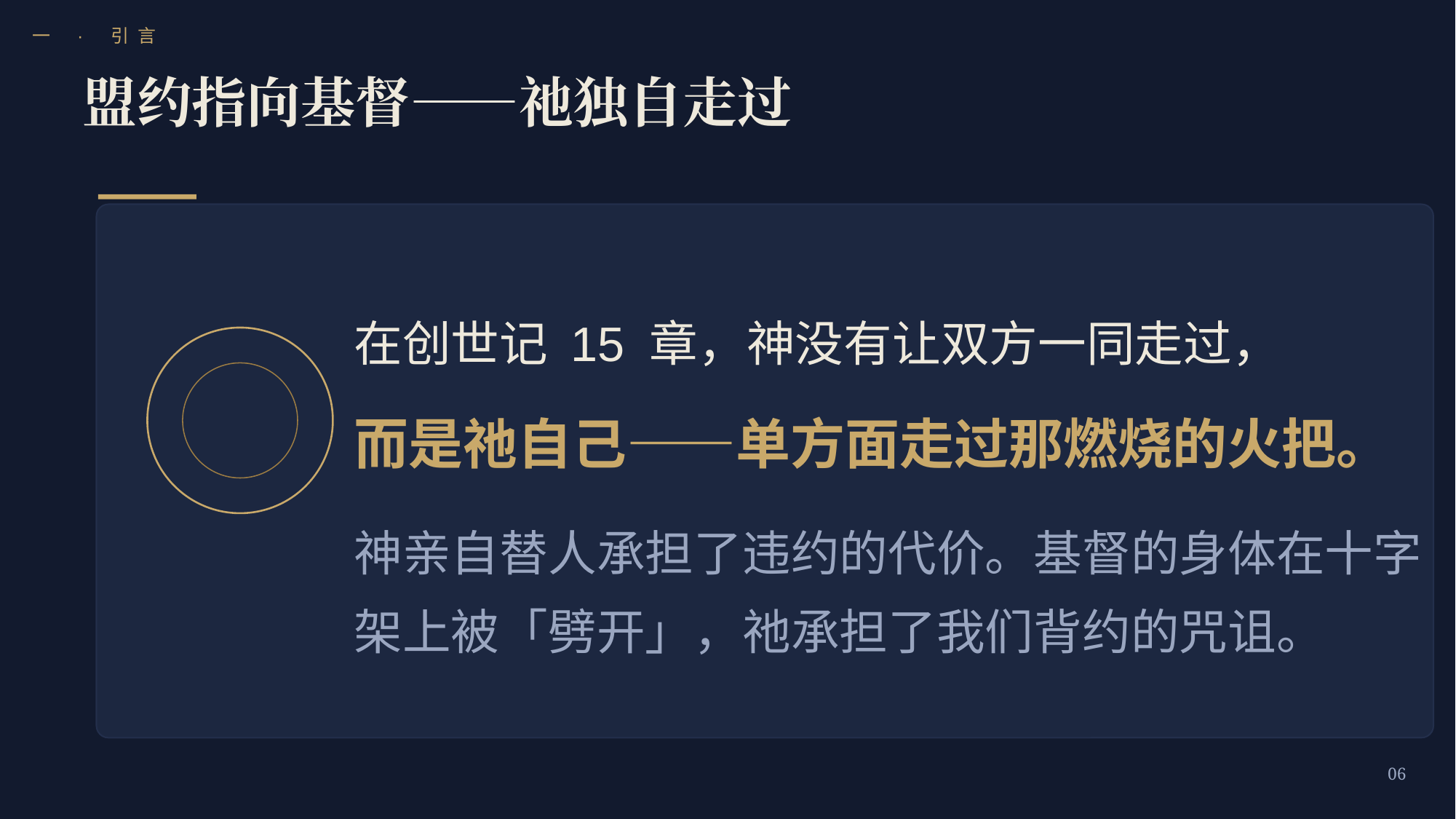

一 · 引言
盟约指向基督——祂独自走过

在创世记 15 章，神没有让双方一同走过，
而是祂自己——单方面走过那燃烧的火把。
神亲自替人承担了违约的代价。基督的身体在十字架上被「劈开」，祂承担了我们背约的咒诅。

06